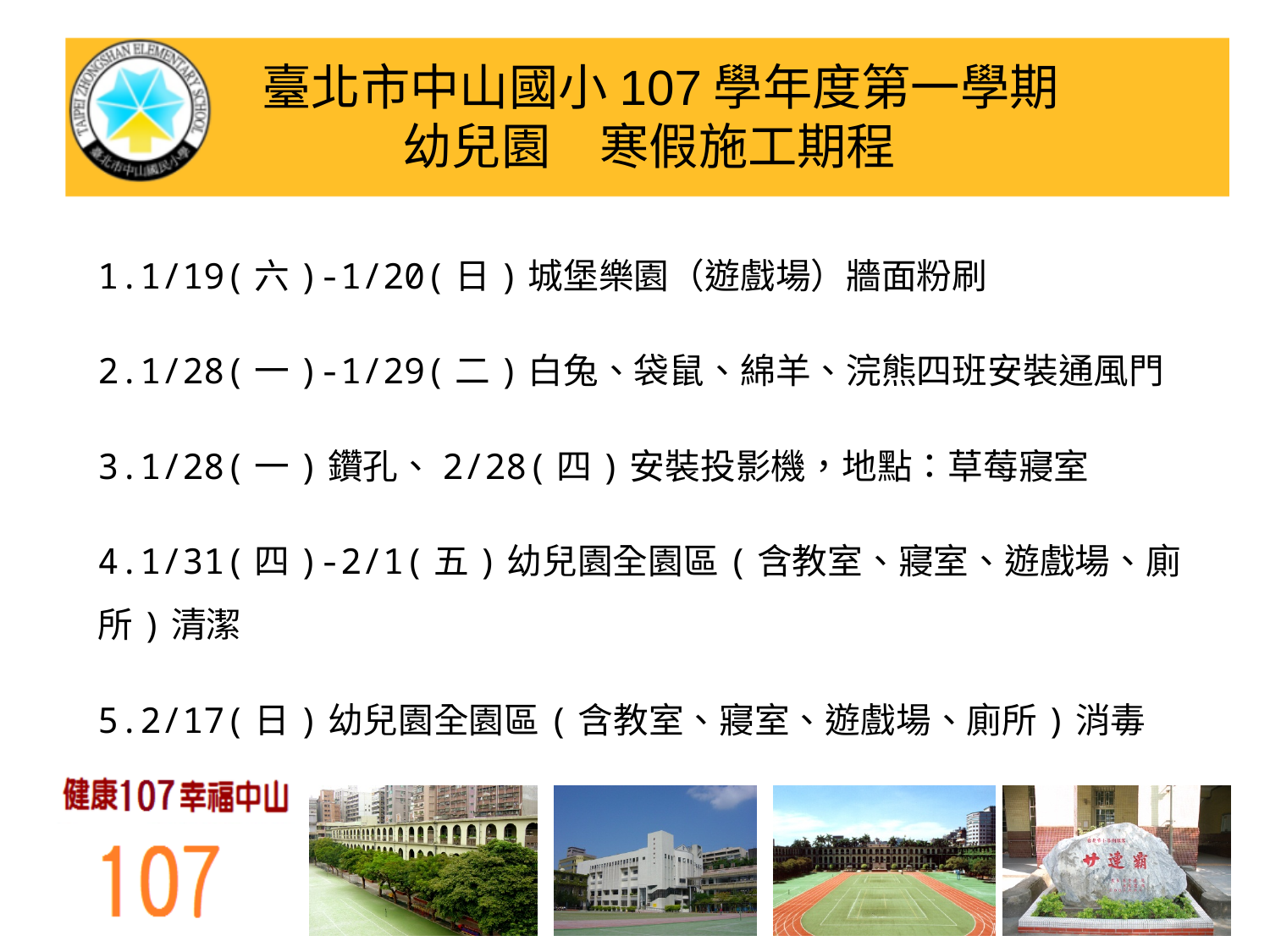

# 臺北市中山國小107學年度第一學期 幼兒園　寒假施工期程
1.1/19(六)-1/20(日)城堡樂園（遊戲場）牆面粉刷

2.1/28(一)-1/29(二)白兔、袋鼠、綿羊、浣熊四班安裝通風門

3.1/28(一)鑽孔、2/28(四)安裝投影機，地點：草莓寢室

4.1/31(四)-2/1(五)幼兒園全園區(含教室、寢室、遊戲場、廁所)清潔

5.2/17(日)幼兒園全園區(含教室、寢室、遊戲場、廁所)消毒